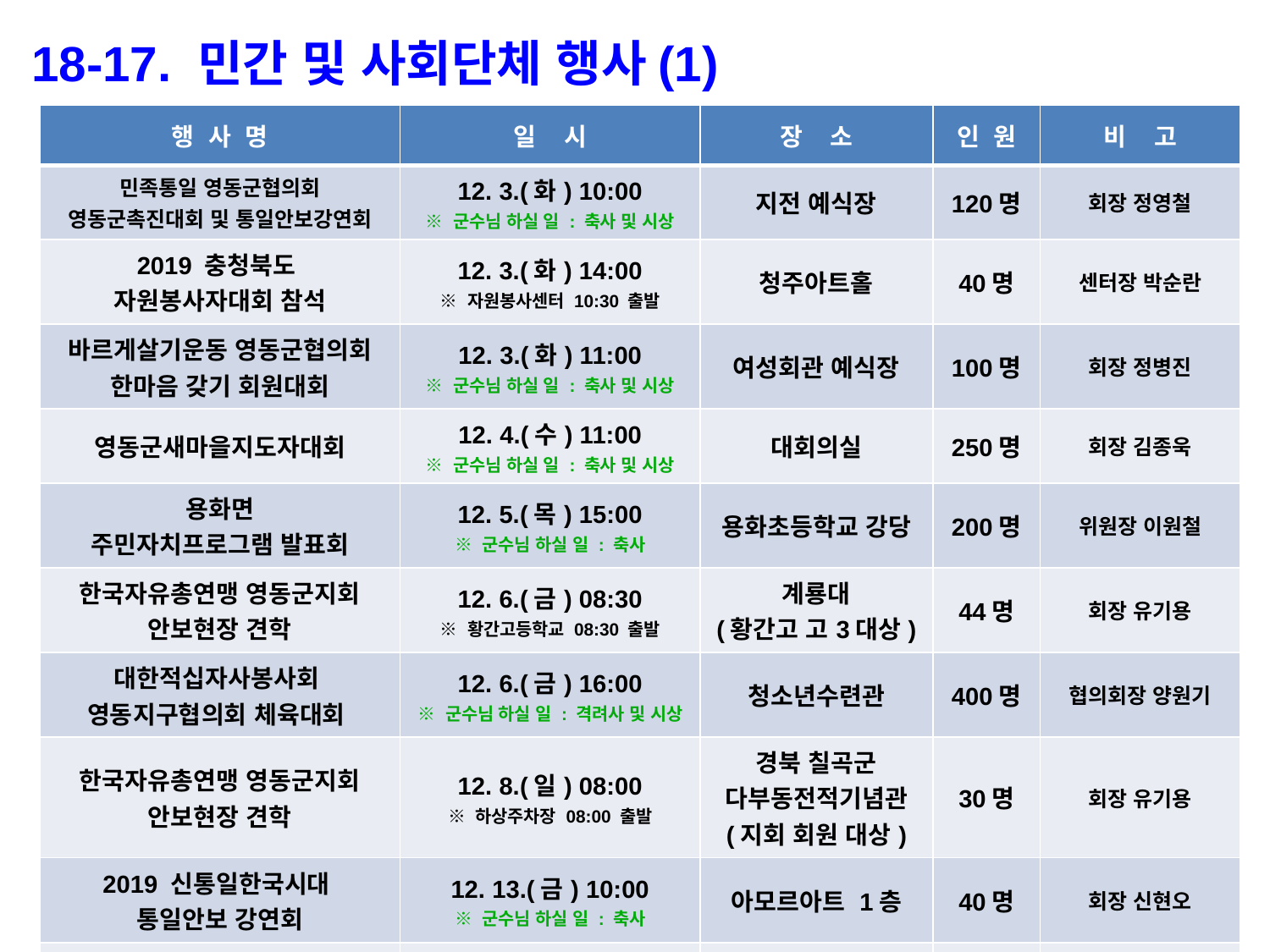

18-17. 민간 및 사회단체 행사(1)
| 행 사 명 | 일 시 | 장 소 | 인 원 | 비 고 |
| --- | --- | --- | --- | --- |
| 민족통일 영동군협의회 영동군촉진대회 및 통일안보강연회 | 12. 3.(화) 10:00 ※ 군수님 하실 일 : 축사 및 시상 | 지전 예식장 | 120명 | 회장 정영철 |
| 2019 충청북도 자원봉사자대회 참석 | 12. 3.(화) 14:00 ※ 자원봉사센터 10:30 출발 | 청주아트홀 | 40명 | 센터장 박순란 |
| 바르게살기운동 영동군협의회 한마음 갖기 회원대회 | 12. 3.(화) 11:00 ※ 군수님 하실 일 : 축사 및 시상 | 여성회관 예식장 | 100명 | 회장 정병진 |
| 영동군새마을지도자대회 | 12. 4.(수) 11:00 ※ 군수님 하실 일 : 축사 및 시상 | 대회의실 | 250명 | 회장 김종욱 |
| 용화면 주민자치프로그램 발표회 | 12. 5.(목) 15:00 ※ 군수님 하실 일 : 축사 | 용화초등학교 강당 | 200명 | 위원장 이원철 |
| 한국자유총연맹 영동군지회 안보현장 견학 | 12. 6.(금) 08:30 ※ 황간고등학교 08:30 출발 | 계룡대 (황간고 고3대상) | 44명 | 회장 유기용 |
| 대한적십자사봉사회 영동지구협의회 체육대회 | 12. 6.(금) 16:00 ※ 군수님 하실 일 : 격려사 및 시상 | 청소년수련관 | 400명 | 협의회장 양원기 |
| 한국자유총연맹 영동군지회 안보현장 견학 | 12. 8.(일) 08:00 ※ 하상주차장 08:00 출발 | 경북 칠곡군 다부동전적기념관 (지회 회원 대상) | 30명 | 회장 유기용 |
| 2019 신통일한국시대 통일안보 강연회 | 12. 13.(금) 10:00 ※ 군수님 하실 일 : 축사 | 아모르아트 1층 | 40명 | 회장 신현오 |
| 2019년 주민자치위원 역량강화 워크숍 | 12. 13.(금) 13:30 ※ 군수님 하실 일 : 특강 | 와인터널 이벤트홀 /아모르아트 | 130명 | 주민자치위원장 최 영 |